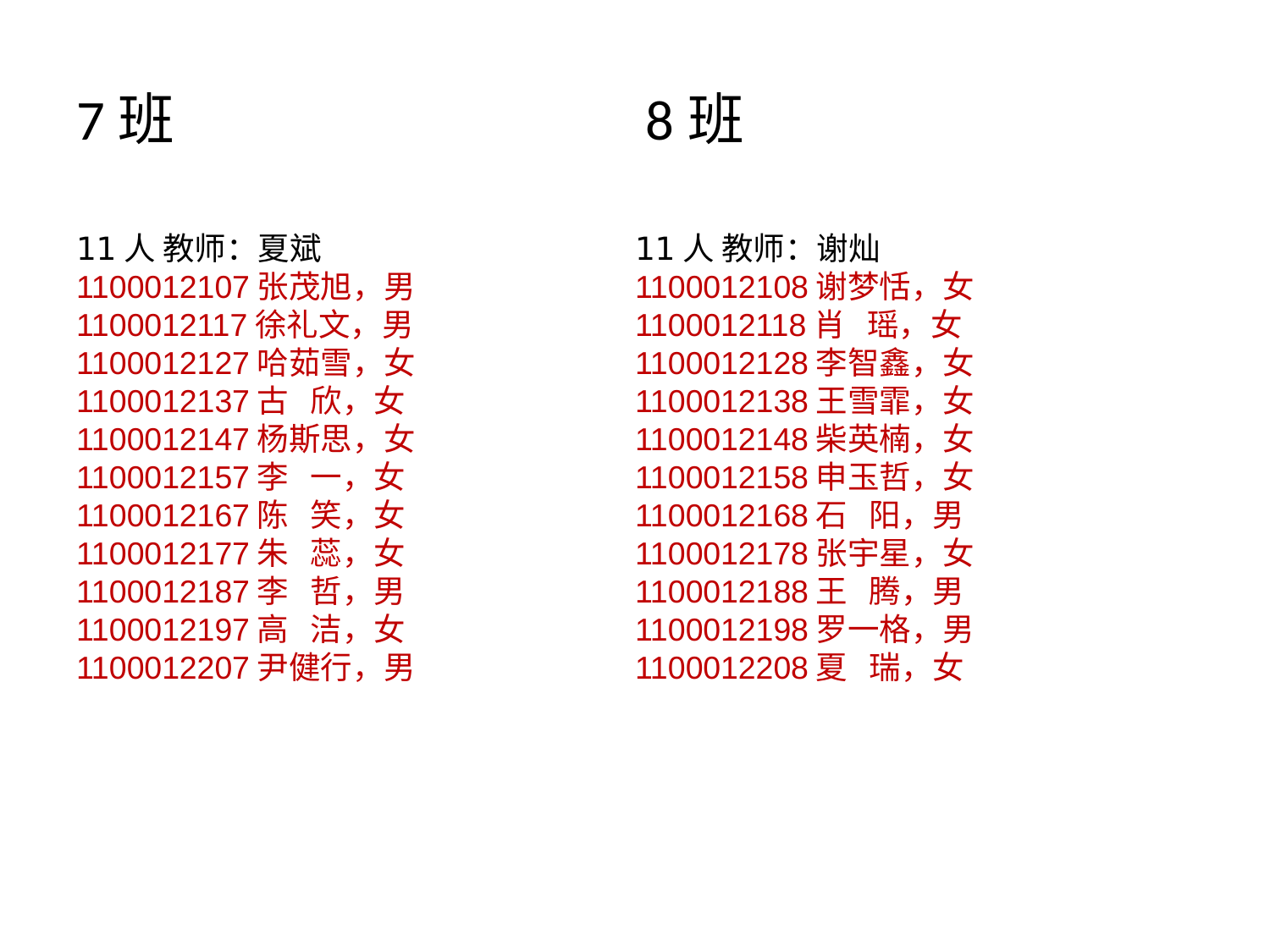

# 7班                                    8班
11人 教师：夏斌
1100012107张茂旭，男
1100012117徐礼文，男
1100012127哈茹雪，女
1100012137古   欣，女
1100012147杨斯思，女
1100012157李   一，女
1100012167陈   笑，女
1100012177朱   蕊，女
1100012187李   哲，男
1100012197高   洁，女
1100012207尹健行，男

11人 教师：谢灿
1100012108谢梦恬，女
1100012118肖   瑶，女
1100012128李智鑫，女
1100012138王雪霏，女
1100012148柴英楠，女
1100012158申玉哲，女
1100012168石   阳，男
1100012178张宇星，女
1100012188王   腾，男
1100012198罗一格，男
1100012208夏   瑞，女